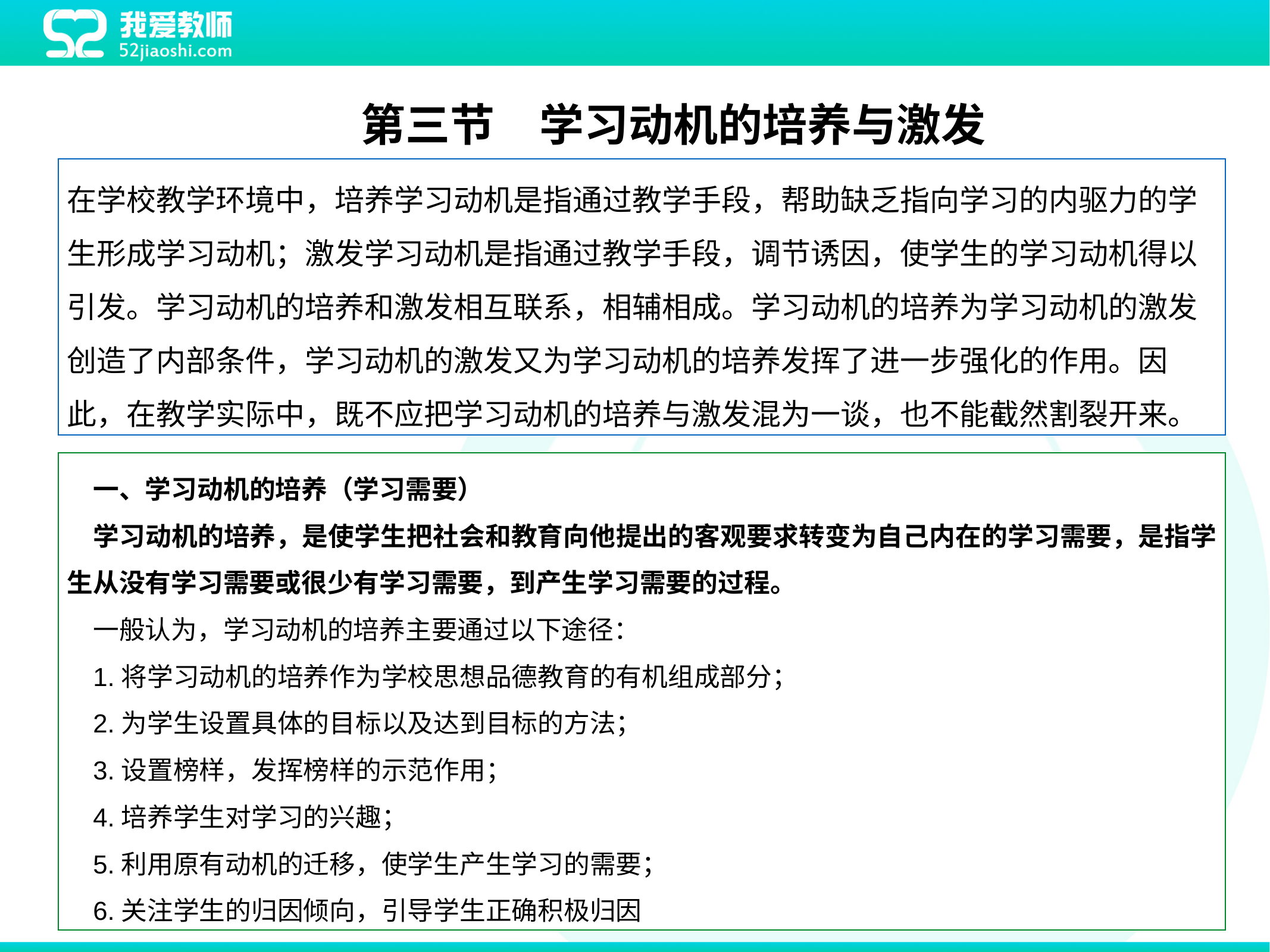

第三节　学习动机的培养与激发
在学校教学环境中，培养学习动机是指通过教学手段，帮助缺乏指向学习的内驱力的学生形成学习动机；激发学习动机是指通过教学手段，调节诱因，使学生的学习动机得以引发。学习动机的培养和激发相互联系，相辅相成。学习动机的培养为学习动机的激发创造了内部条件，学习动机的激发又为学习动机的培养发挥了进一步强化的作用。因此，在教学实际中，既不应把学习动机的培养与激发混为一谈，也不能截然割裂开来。
一、学习动机的培养（学习需要）
学习动机的培养，是使学生把社会和教育向他提出的客观要求转变为自己内在的学习需要，是指学生从没有学习需要或很少有学习需要，到产生学习需要的过程。
一般认为，学习动机的培养主要通过以下途径：
1.将学习动机的培养作为学校思想品德教育的有机组成部分；
2.为学生设置具体的目标以及达到目标的方法；
3.设置榜样，发挥榜样的示范作用；
4.培养学生对学习的兴趣；
5.利用原有动机的迁移，使学生产生学习的需要；
6.关注学生的归因倾向，引导学生正确积极归因